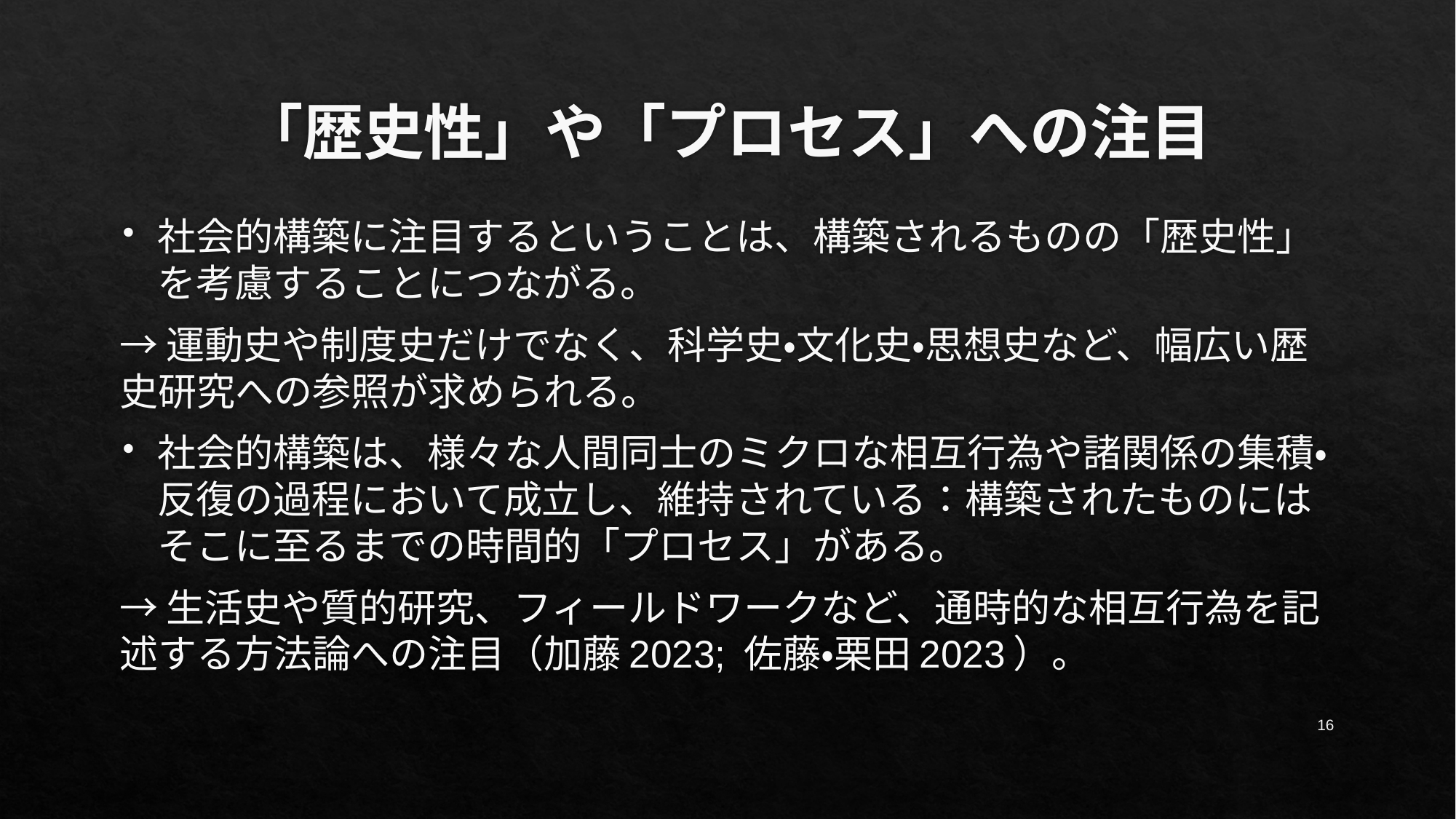

# 「歴史性」や「プロセス」への注目
社会的構築に注目するということは、構築されるものの「歴史性」を考慮することにつながる。
→運動史や制度史だけでなく、科学史・文化史・思想史など、幅広い歴史研究への参照が求められる。
社会的構築は、様々な人間同士のミクロな相互行為や諸関係の集積・反復の過程において成立し、維持されている：構築されたものにはそこに至るまでの時間的「プロセス」がある。
→生活史や質的研究、フィールドワークなど、通時的な相互行為を記述する方法論への注目（加藤2023; 佐藤・栗田2023）。

16